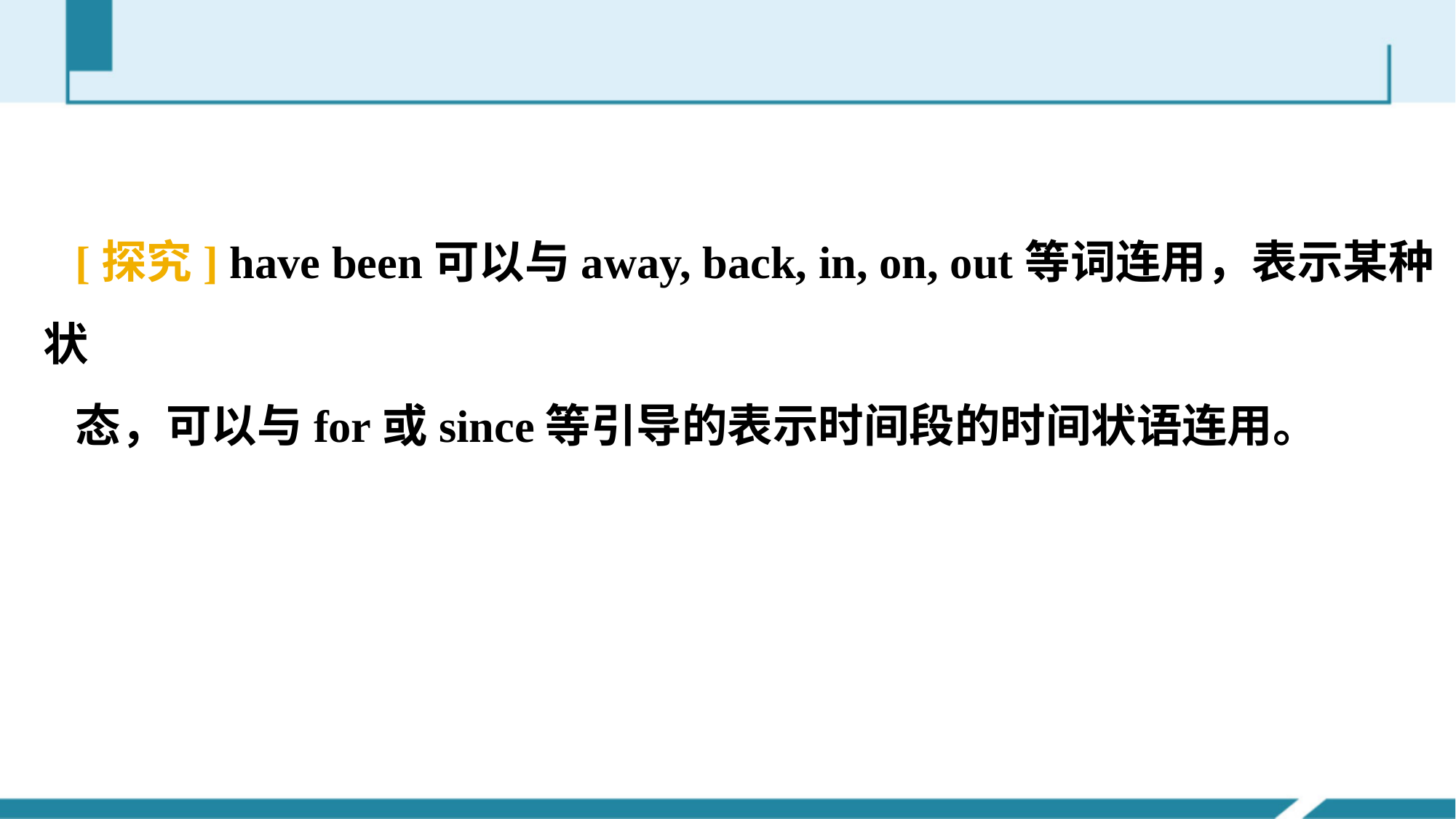

[探究] have been可以与away, back, in, on, out等词连用，表示某种状
态，可以与for或since等引导的表示时间段的时间状语连用。